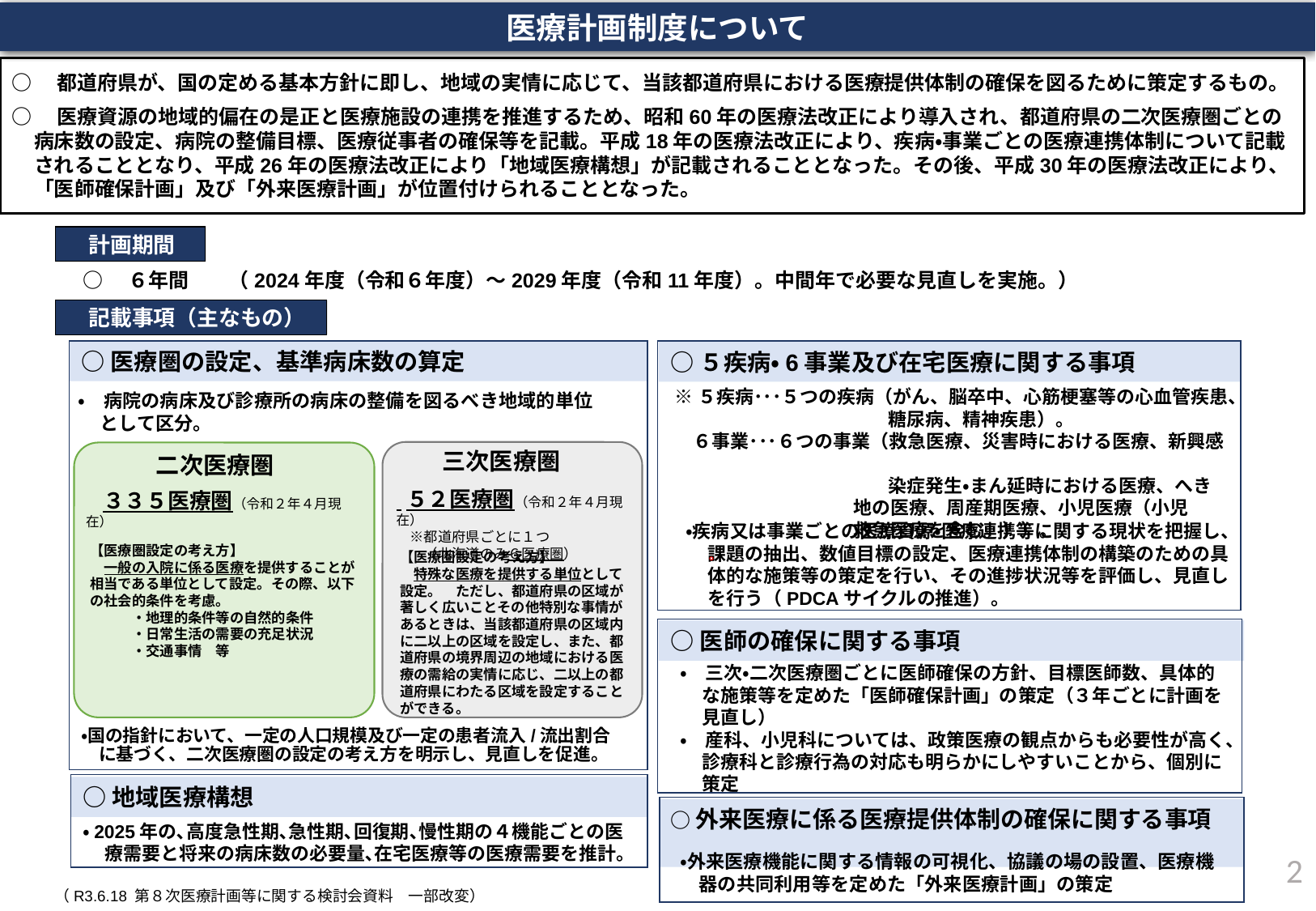

医療計画制度について
○　都道府県が、国の定める基本方針に即し、地域の実情に応じて、当該都道府県における医療提供体制の確保を図るために策定するもの。
○　医療資源の地域的偏在の是正と医療施設の連携を推進するため、昭和60年の医療法改正により導入され、都道府県の二次医療圏ごとの病床数の設定、病院の整備目標、医療従事者の確保等を記載。平成18年の医療法改正により、疾病・事業ごとの医療連携体制について記載されることとなり、平成26年の医療法改正により「地域医療構想」が記載されることとなった。その後、平成30年の医療法改正により、「医師確保計画」及び「外来医療計画」が位置付けられることとなった。
　計画期間
○　６年間　　（2024年度（令和６年度）～2029年度（令和11年度）。中間年で必要な見直しを実施。）
　記載事項（主なもの）
○医療圏の設定、基準病床数の算定

○５疾病・6事業及び在宅医療に関する事項
※５疾病･･･５つの疾病（がん、脳卒中、心筋梗塞等の心血管疾患、
　　　　　　　　　　　  糖尿病、精神疾患）。
　６事業･･･６つの事業（救急医療、災害時における医療、新興感
　　　　　　　　　　　  染症発生・まん延時における医療、へき
                                         地の医療、周産期医療、小児医療（小児
                                         救急医療を含む。））。
　　 。
・　病院の病床及び診療所の病床の整備を図るべき地域的単位として区分。
三次医療圏

二次医療圏
 ５２医療圏（令和２年４月現在）
　※都道府県ごとに１つ
　　（北海道のみ６医療圏）
　３３５医療圏（令和２年４月現在）
・疾病又は事業ごとの医療資源・医療連携等に関する現状を把握し、課題の抽出、数値目標の設定、医療連携体制の構築のための具体的な施策等の策定を行い、その進捗状況等を評価し、見直しを行う（PDCAサイクルの推進）。
【医療圏設定の考え方】
　一般の入院に係る医療を提供することが相当である単位として設定。その際、以下の社会的条件を考慮。
　　　・地理的条件等の自然的条件
　　　・日常生活の需要の充足状況
　　　・交通事情　等
【医療圏設定の考え方】
　特殊な医療を提供する単位として設定。　ただし、都道府県の区域が著しく広いことその他特別な事情があるときは、当該都道府県の区域内に二以上の区域を設定し、また、都道府県の境界周辺の地域における医療の需給の実情に応じ、二以上の都道府県にわたる区域を設定することができる。

○医師の確保に関する事項
・　三次・二次医療圏ごとに医師確保の方針、目標医師数、具体的な施策等を定めた「医師確保計画」の策定（３年ごとに計画を見直し）
・　産科、小児科については、政策医療の観点からも必要性が高く、診療科と診療行為の対応も明らかにしやすいことから、個別に策定
・国の指針において、一定の人口規模及び一定の患者流入/流出割合
　に基づく、二次医療圏の設定の考え方を明示し、見直しを促進。

○地域医療構想

○外来医療に係る医療提供体制の確保に関する事項
・2025年の､高度急性期､急性期､回復期､慢性期の４機能ごとの医療需要と将来の病床数の必要量､在宅医療等の医療需要を推計。
・外来医療機能に関する情報の可視化、協議の場の設置、医療機
　器の共同利用等を定めた「外来医療計画」の策定
2
（R3.6.18 第８次医療計画等に関する検討会資料　一部改変）